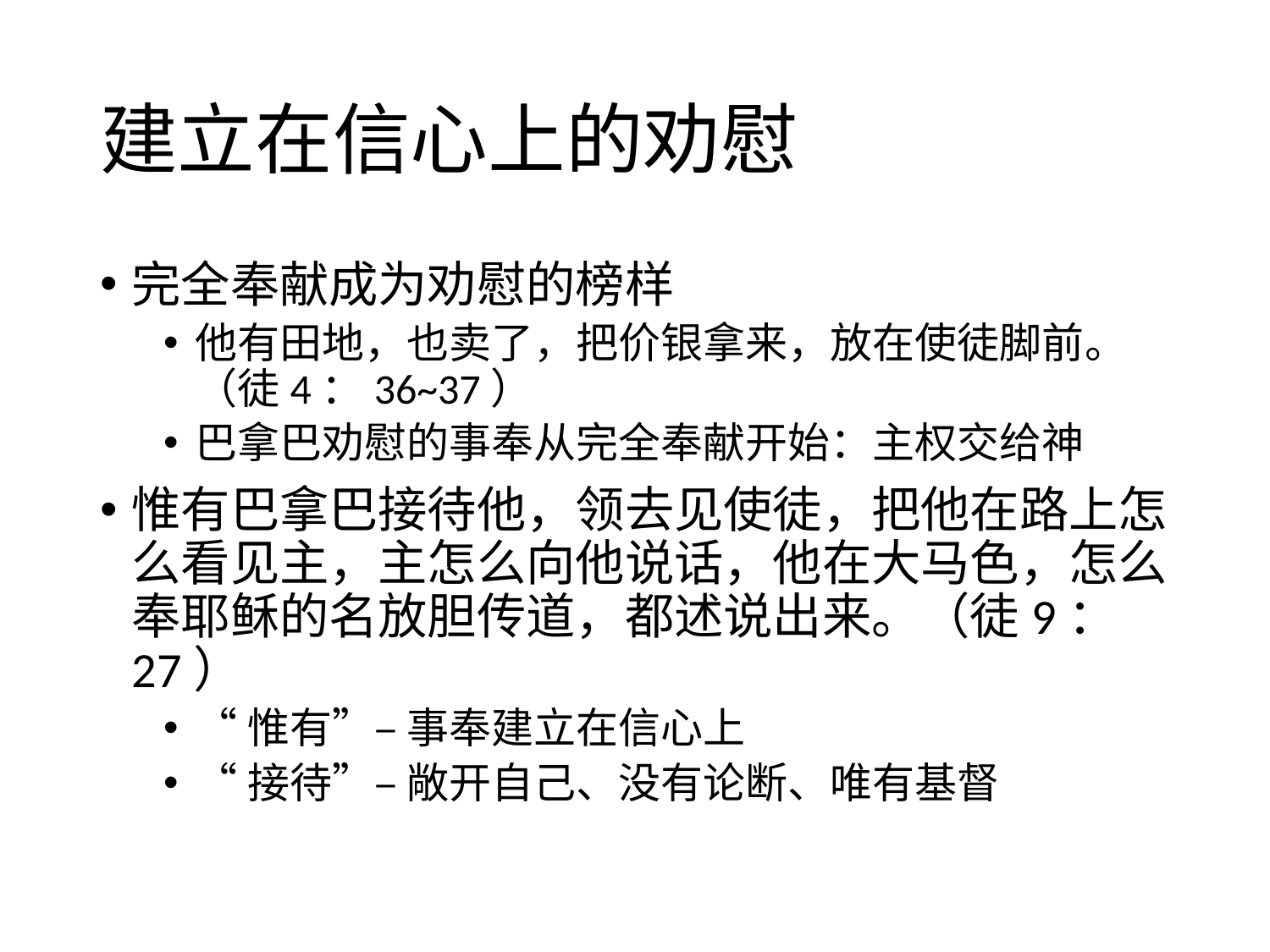

# 建立在信心上的劝慰
完全奉献成为劝慰的榜样
他有田地，也卖了，把价银拿来，放在使徒脚前。 （徒4：36~37）
巴拿巴劝慰的事奉从完全奉献开始：主权交给神
惟有巴拿巴接待他，领去见使徒，把他在路上怎么看见主，主怎么向他说话，他在大马色，怎么奉耶稣的名放胆传道，都述说出来。（徒9：27）
“惟有”– 事奉建立在信心上
“接待”– 敞开自己、没有论断、唯有基督